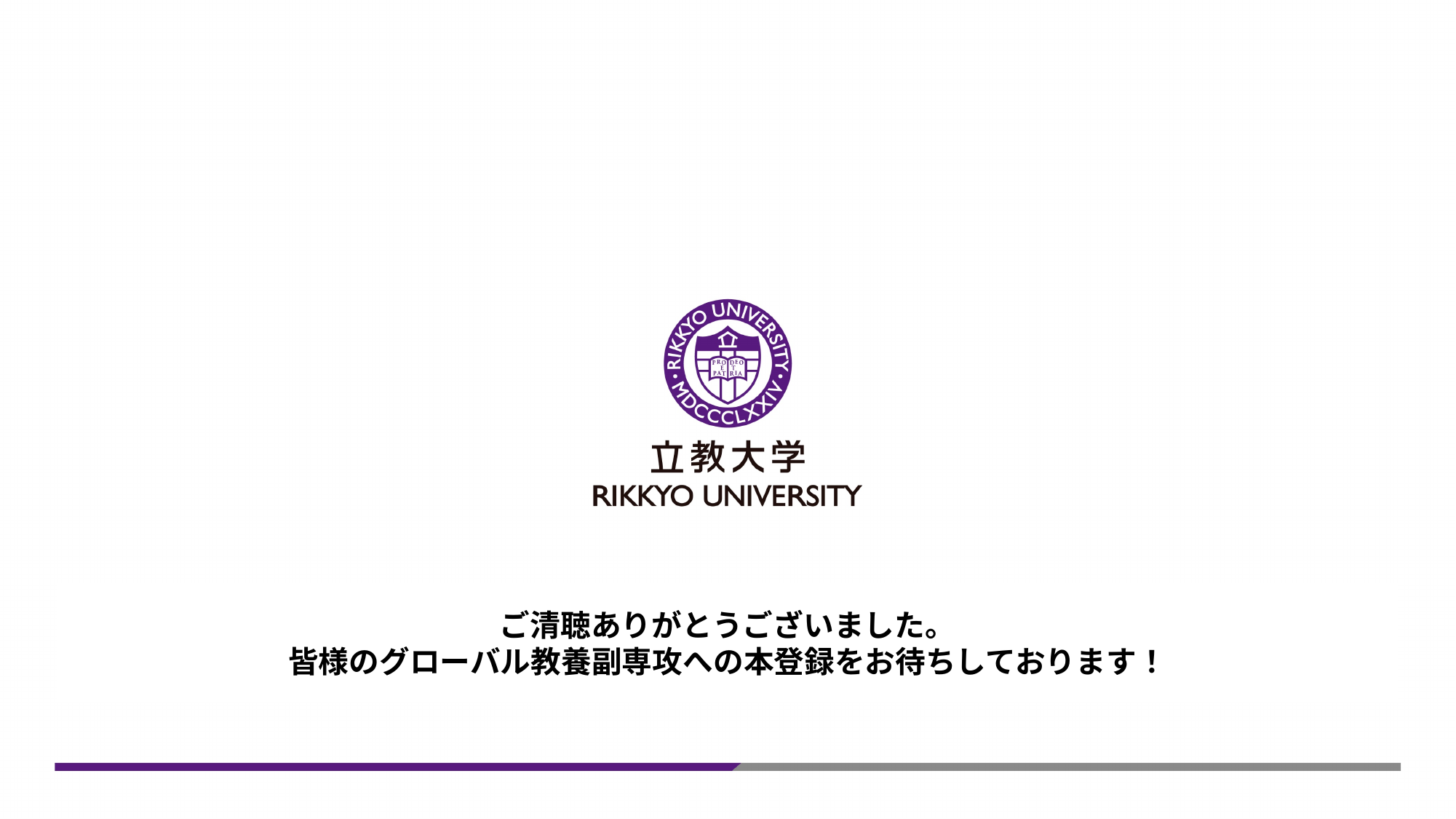

ご清聴ありがとうございました。
皆様のグローバル教養副専攻への本登録をお待ちしております！